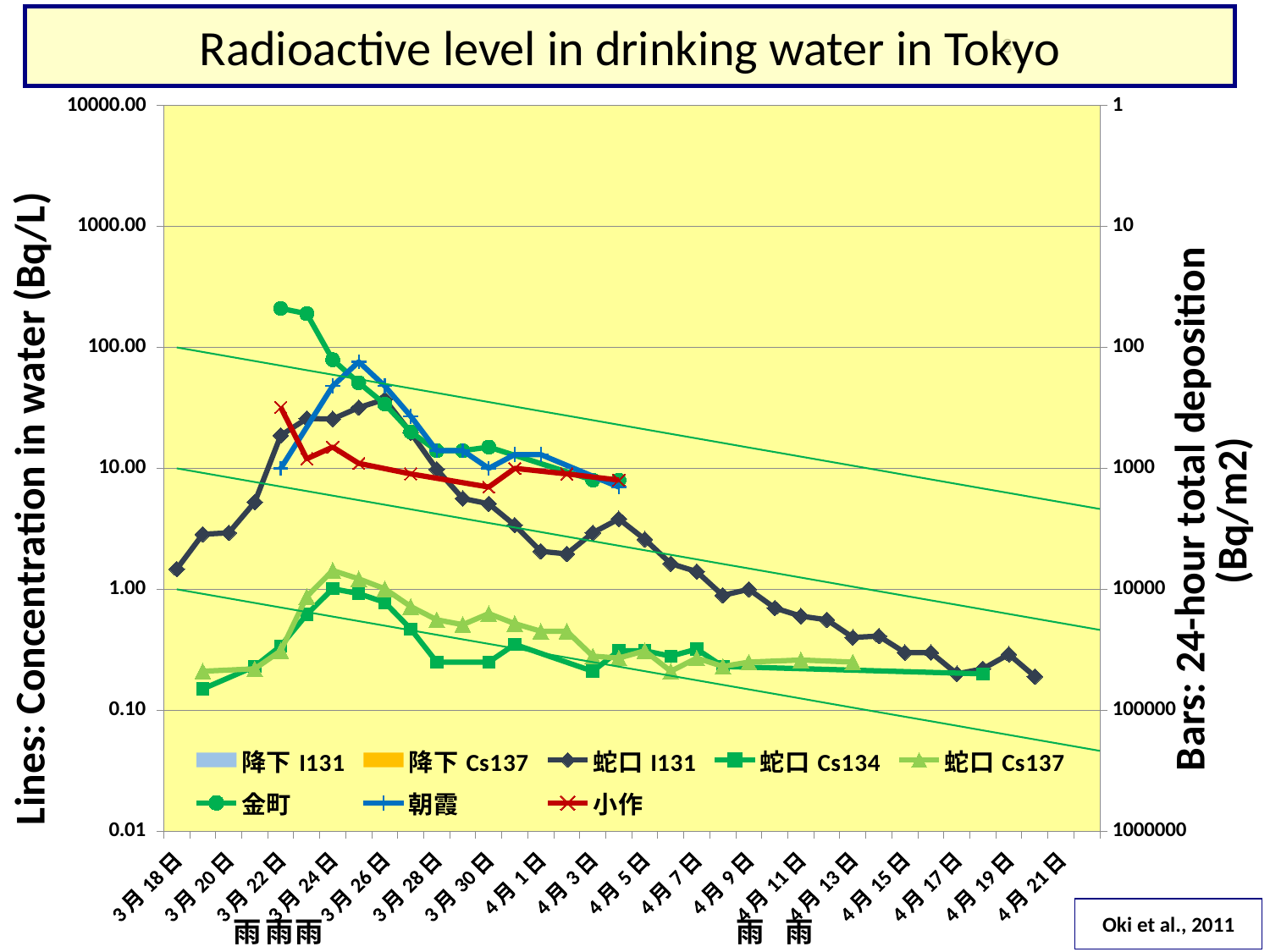

Radioactive level in drinking water in Tokyo
3

### Chart

| Category | 降下I131 | 降下Cs137 | 蛇口I131 | 蛇口Cs134 | 蛇口Cs137 | 金町 | 朝霞 | 小作 |  |  |  |
|---|---|---|---|---|---|---|---|---|---|---|---|
| 40620 | 51.4 | 0.0 | 1.47 | 0.0 | 0.0 | None | None | None | 100.0 | 10.0 | 1.0 |
| 40621 | 39.800000000000004 | 0.0 | 2.8499999999999988 | 0.15000000000000016 | 0.21000000000000016 | None | None | None | 91.70040432046711 | 9.170040432046717 | 0.9170040432046719 |
| 40622 | 2880.0 | 561.0 | 2.9299999999999997 | 0.0 | 0.0 | None | None | None | 84.08964152537146 | 8.408964152537143 | 0.8408964152537155 |
| 40623 | 32300.0 | 5300.0 | 5.25 | 0.23 | 0.22 | None | None | None | 77.11054127039704 | 7.7110541270396995 | 0.7711054127039719 |
| 40624 | 35700.0 | 335.0 | 18.7 | 0.34 | 0.31000000000000033 | 210.0 | 10.0 | 32.0 | 70.71067811865456 | 7.071067811865474 | 0.7071067811865475 |
| 40625 | 12790.0 | 155.0 | 25.8 | 0.6200000000000007 | 0.8700000000000007 | 190.0 | 0.0 | 12.0 | 64.84197773255032 | 6.484197773255047 | 0.6484197773255055 |
| 40626 | 173.0 | 36.9 | 25.6 | 1.01 | 1.43 | 79.0 | 48.0 | 15.0 | 59.46035575013605 | 5.946035575013609 | 0.5946035575013604 |
| 40627 | 217.0 | 12.2 | 31.8 | 0.92 | 1.22 | 51.0 | 76.0 | 11.0 | 54.525386633262876 | 5.452538663326281 | 0.5452538663326285 |
| 40628 | 101.0 | 35.9 | 37.2 | 0.78 | 1.01 | 34.0 | 48.0 | 0.0 | 50.0 | 4.999999999999998 | 0.5 |
| 40629 | 45.5 | 5.52 | 19.7 | 0.4700000000000001 | 0.7200000000000006 | 20.0 | 27.0 | 9.0 | 45.85020216023347 | 4.585020216023355 | 0.4585020216023355 |
| 40630 | 36.9 | 18.1 | 9.82 | 0.25 | 0.56 | 14.0 | 14.0 | 0.0 | 42.044820762685724 | 4.204482076268566 | 0.42044820762685764 |
| 40631 | 21.3 | 5.35 | 5.63 | 0.0 | 0.51 | 14.0 | 14.0 | 0.0 | 38.555270635198504 | 3.8555270635198484 | 0.3855527063519855 |
| 40632 | 50.1 | 68.4 | 5.09 | 0.25 | 0.6300000000000008 | 15.0 | 10.0 | 7.0 | 35.35533905932732 | 3.535533905932738 | 0.3535533905932736 |
| 40633 | 37.6 | 26.1 | 3.3899999999999997 | 0.3500000000000003 | 0.52 | 0.0 | 13.0 | 10.0 | 32.42098886627524 | 3.242098886627524 | 0.32420988866275263 |
| 40634 | 0.0 | 14.5 | 2.06 | 0.0 | 0.45 | 0.0 | 13.0 | 0.0 | 29.730177875068023 | 2.9730177875068042 | 0.29730177875068065 |
| 40635 | 0.0 | 8.030000000000001 | 1.9600000000000013 | 0.0 | 0.45 | 0.0 | 0.0 | 9.0 | 27.26269331663141 | 2.7262693316631403 | 0.2726269331663143 |
| 40636 | 20.0 | 17.5 | 2.9299999999999997 | 0.21000000000000016 | 0.2800000000000001 | 8.0 | 0.0 | 0.0 | 24.99999999999999 | 2.4999999999999987 | 0.25 |
| 40637 | 16.9 | 5.94 | 3.82 | 0.31000000000000033 | 0.27 | 8.0 | 7.0 | 8.0 | 22.92510108011678 | 2.292510108011679 | 0.22925101080116786 |
| 40638 | 8.17 | 5.57 | 2.59 | 0.31000000000000033 | 0.31000000000000033 | 0.0 | 0.0 | 0.0 | 21.022410381342823 | 2.102241038134283 | 0.21022410381342876 |
| 40639 | 6.22 | 10.3 | 1.6300000000000001 | 0.2800000000000001 | 0.21000000000000016 | 0.0 | 0.0 | 0.0 | 19.27763531759926 | 1.9277635317599255 | 0.19277635317599273 |
| 40640 | 5.25 | 0.0 | 1.4 | 0.3200000000000004 | 0.27 | 0.0 | 0.0 | 0.0 | 17.677669529663685 | 1.7677669529663678 | 0.17677669529663675 |
| 40641 | 8.9 | 11.7 | 0.89 | 0.23 | 0.23 | 0.0 | 0.0 | 0.0 | 16.21049443313762 | 1.621049443313762 | 0.1621049443313761 |
| 40642 | 19.4 | 7.9 | 1.0 | 0.0 | 0.25 | 0.0 | 0.0 | 0.0 | 14.865088937534027 | 1.486508893753401 | 0.14865088937534018 |
| 40643 | 2.9899999999999998 | 5.18 | 0.7000000000000006 | 0.0 | 0.0 | 0.0 | 0.0 | 0.0 | 13.631346658315719 | 1.3631346658315717 | 0.1363134665831572 |
| 40644 | 100.0 | 169.0 | 0.6000000000000006 | 0.0 | 0.26 | 0.0 | 0.0 | 0.0 | 12.500000000000002 | 1.2499999999999973 | 0.1249999999999999 |
| 40645 | 0.0 | 4.02 | 0.56 | 0.0 | 0.0 | 0.0 | 0.0 | 0.0 | 11.462550540058405 | 1.1462550540058405 | 0.114625505400584 |
| 40646 | 0.0 | 0.0 | 0.4 | 0.0 | 0.25 | 0.0 | 0.0 | 0.0 | 10.511205190671415 | 1.0511205190671418 | 0.10511205190671435 |
| 40647 | 0.0 | 0.0 | 0.4100000000000003 | 0.0 | 0.0 | 0.0 | 0.0 | 0.0 | 9.638817658799626 | 0.9638817658799621 | 0.09638817658799621 |
| 40648 | 0.0 | 4.75 | 0.3000000000000003 | 0.0 | 0.0 | 0.0 | 0.0 | 0.0 | 8.838834764831832 | 0.8838834764831855 | 0.08838834764831835 |
| 40649 | 0.0 | 6.31 | 0.3000000000000003 | 0.0 | 0.0 | 0.0 | 0.0 | 0.0 | 8.105247216568825 | 0.8105247216568808 | 0.08105247216568824 |
| 40650 | 0.0 | 14.8 | 0.2 | 0.0 | 0.0 | 0.0 | 0.0 | 0.0 | 7.432544468767006 | 0.7432544468767006 | 0.07432544468767001 |
| 40651 | 55.7 | 0.0 | 0.22 | 0.2 | 0.0 | 0.0 | 0.0 | 0.0 | 6.8156733291578595 | 0.6815673329157859 | 0.06815673329157856 |
| 40652 | 0.0 | 29.8 | 0.2900000000000003 | 0.0 | 0.0 | 0.0 | 0.0 | 0.0 | 6.249999999999999 | 0.6250000000000004 | 0.0625 |
| 40653 | 20.4 | 20.8 | 0.19 | 0.0 | 0.0 | 0.0 | 0.0 | 0.0 | 5.731275270029197 | 0.5731275270029194 | 0.05731275270029192 |
| 40654 | None | None | None | None | None | 0.0 | 0.0 | 0.0 | 5.255602595335716 | 0.5255602595335721 | 0.05255602595335717 |
| 40655 | None | None | None | None | None | None | None | None | 4.819408829399815 | 0.48194088293998205 | 0.04819408829399811 |
| 40656 | None | None | None | None | None | None | None | None | 4.419417382415921 | 0.4419417382415918 | 0.04419417382415919 |
| 40657 | None | None | None | None | None | None | None | None | 4.052623608284407 | 0.4052623608284409 | 0.040526236082844024 |
| 40658 | None | None | None | None | None | None | None | None | 3.7162722343834993 | 0.3716272234383503 | 0.037162722343835004 |
| 40659 | None | None | None | None | None | None | None | None | 3.4078366645789298 | 0.34078366645789326 | 0.03407836664578928 |
| 40660 | None | None | None | None | None | None | None | None | 3.1249999999999996 | 0.3125000000000003 | 0.03125 |
| 40661 | None | None | None | None | None | None | None | None | 2.8656376350145973 | 0.28656376350146007 | 0.028656376350145955 |
| 40662 | None | None | None | None | None | None | None | None | 2.627801297667861 | 0.2627801297667857 | 0.026278012976678613 |
| 40663 | None | None | None | None | None | None | None | None | 2.4097044146999074 | 0.24097044146999097 | 0.02409704414699907 |
Oki et al., 2011
雨
雨
雨
雨
雨